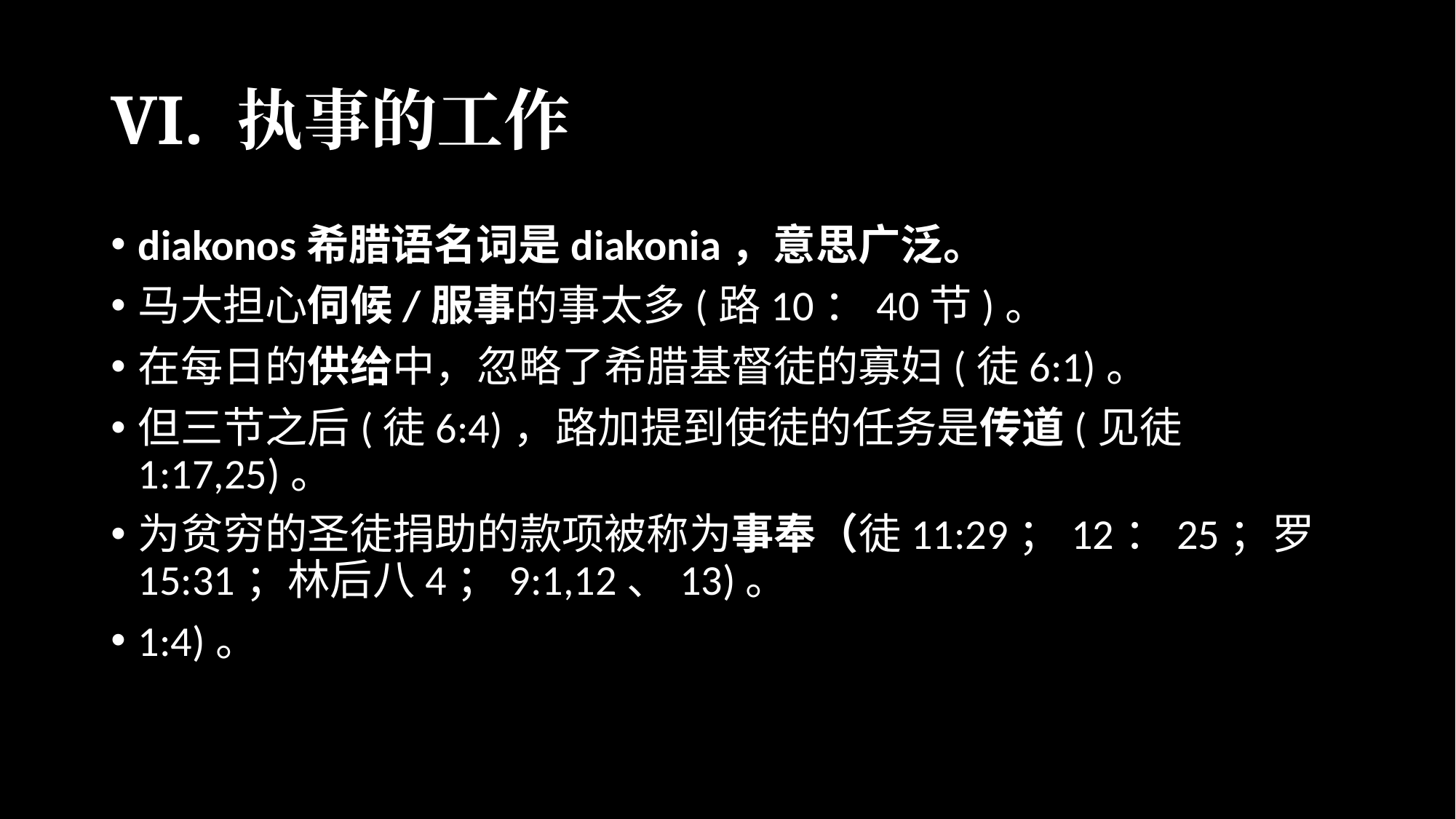

# VI. 执事的工作
diakonos希腊语名词是diakonia，意思广泛。
马大担心伺候/服事的事太多(路10：40节)。
在每日的供给中，忽略了希腊基督徒的寡妇(徒6:1)。
但三节之后(徒6:4)，路加提到使徒的任务是传道(见徒1:17,25)。
为贫穷的圣徒捐助的款项被称为事奉（徒11:29；12：25；罗15:31；林后八4；9:1,12、13)。
1:4)。